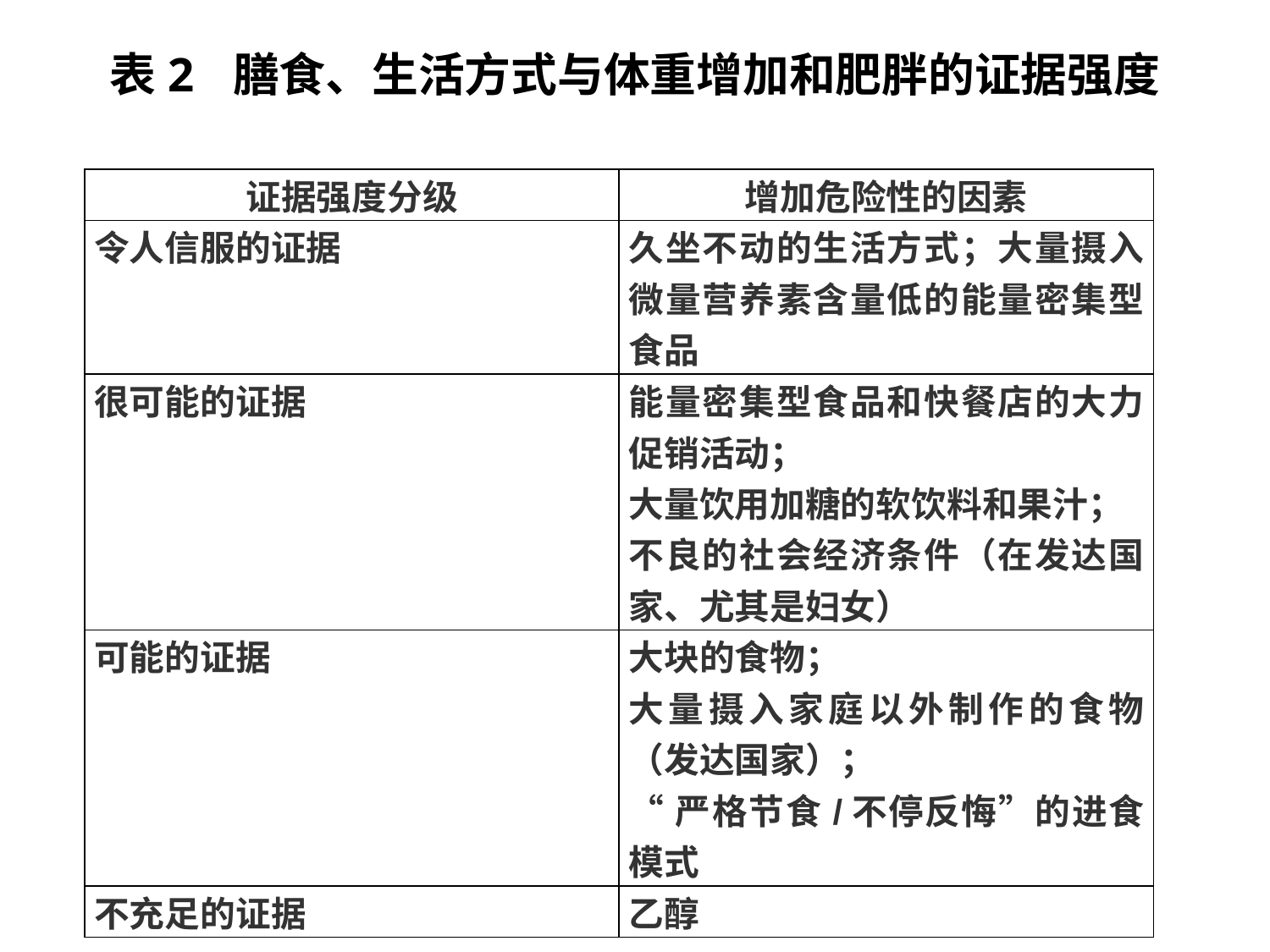

表2 膳食、生活方式与体重增加和肥胖的证据强度
| 证据强度分级 | 增加危险性的因素 |
| --- | --- |
| 令人信服的证据 | 久坐不动的生活方式；大量摄入微量营养素含量低的能量密集型食品 |
| 很可能的证据 | 能量密集型食品和快餐店的大力促销活动； 大量饮用加糖的软饮料和果汁； 不良的社会经济条件（在发达国家、尤其是妇女） |
| 可能的证据 | 大块的食物； 大量摄入家庭以外制作的食物（发达国家）； “严格节食/不停反悔”的进食模式 |
| 不充足的证据 | 乙醇 |